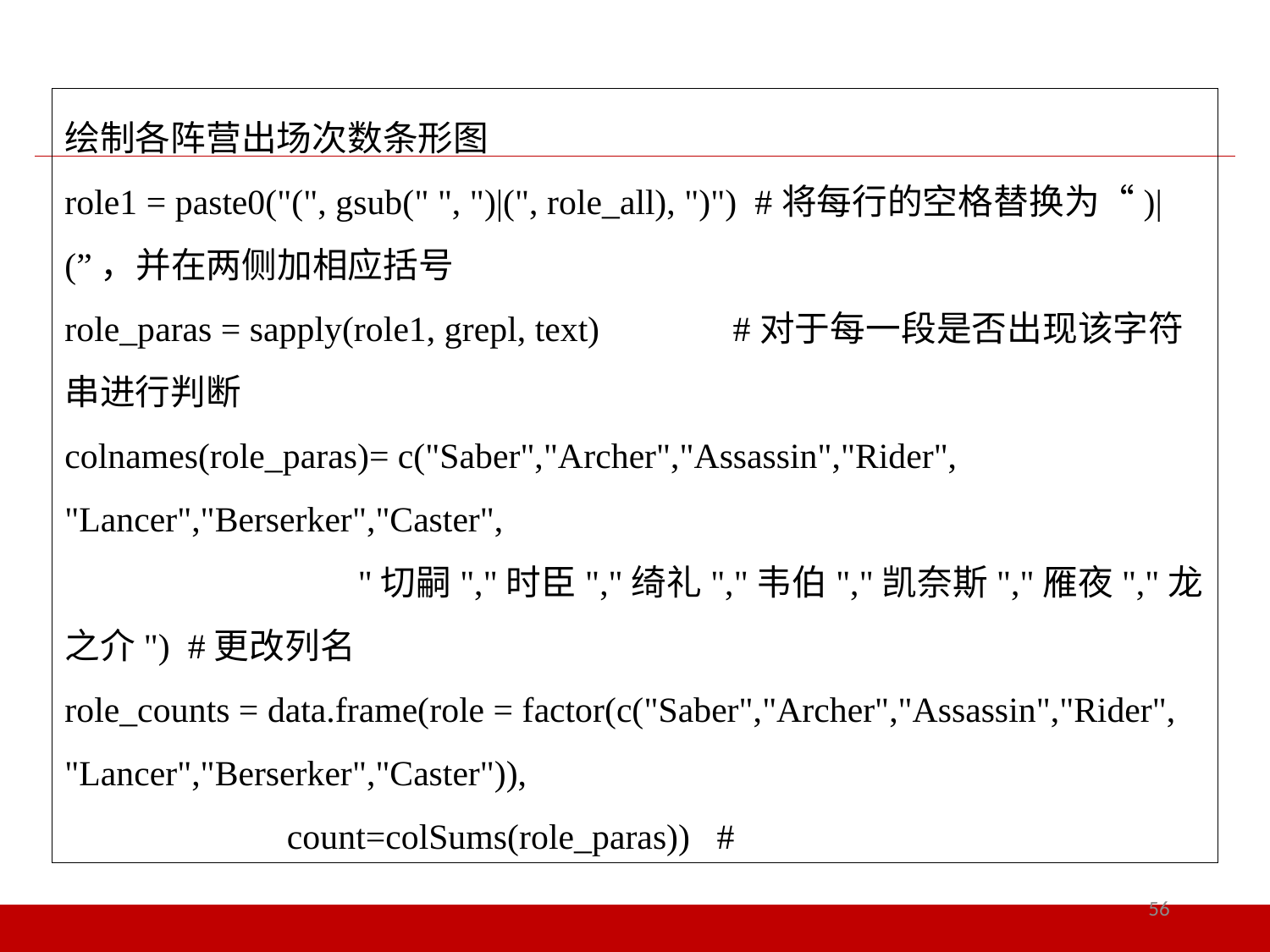

绘制各阵营出场次数条形图
role1 = paste0("(", gsub(" ", ")|(", role_all), ")")  #将每行的空格替换为“)|(”，并在两侧加相应括号
role_paras = sapply(role1, grepl, text)               #对于每一段是否出现该字符串进行判断
colnames(role_paras)= c("Saber","Archer","Assassin","Rider", "Lancer","Berserker","Caster",
                                 "切嗣","时臣","绮礼","韦伯","凯奈斯","雁夜","龙之介")  #更改列名
role_counts = data.frame(role = factor(c("Saber","Archer","Assassin","Rider", "Lancer","Berserker","Caster")),
                         count=colSums(role_paras))   #
56